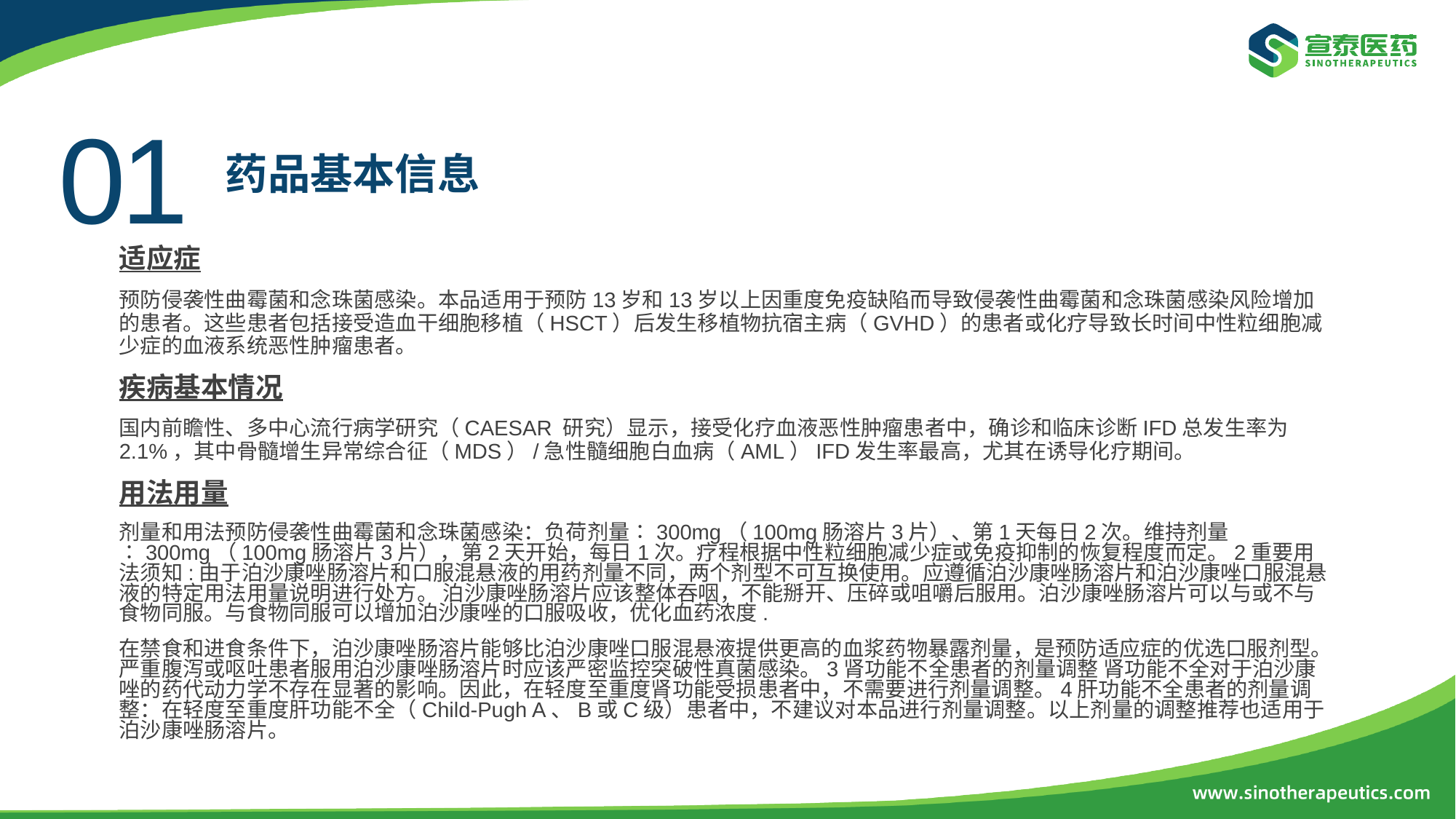

01
药品基本信息
适应症
预防侵袭性曲霉菌和念珠菌感染。本品适用于预防13岁和13岁以上因重度免疫缺陷而导致侵袭性曲霉菌和念珠菌感染风险增加的患者。这些患者包括接受造血干细胞移植（HSCT）后发生移植物抗宿主病（GVHD）的患者或化疗导致长时间中性粒细胞减少症的血液系统恶性肿瘤患者。
疾病基本情况
国内前瞻性、多中心流行病学研究（CAESAR 研究）显示，接受化疗血液恶性肿瘤患者中，确诊和临床诊断IFD总发生率为2.1%，其中骨髓增生异常综合征（MDS）/急性髓细胞白血病（AML）IFD发生率最高，尤其在诱导化疗期间。
用法用量
剂量和用法预防侵袭性曲霉菌和念珠菌感染：负荷剂量∶300mg（100mg肠溶片3片）、第1天每日2次。维持剂量∶300mg（100mg肠溶片3片），第2天开始，每日1次。疗程根据中性粒细胞减少症或免疫抑制的恢复程度而定。2重要用法须知:由于泊沙康唑肠溶片和口服混悬液的用药剂量不同，两个剂型不可互换使用。应遵循泊沙康唑肠溶片和泊沙康唑口服混悬液的特定用法用量说明进行处方。 泊沙康唑肠溶片应该整体吞咽，不能掰开、压碎或咀嚼后服用。泊沙康唑肠溶片可以与或不与食物同服。与食物同服可以增加泊沙康唑的口服吸收，优化血药浓度.
在禁食和进食条件下，泊沙康唑肠溶片能够比泊沙康唑口服混悬液提供更高的血浆药物暴露剂量，是预防适应症的优选口服剂型。严重腹泻或呕吐患者服用泊沙康唑肠溶片时应该严密监控突破性真菌感染。3肾功能不全患者的剂量调整 肾功能不全对于泊沙康唑的药代动力学不存在显著的影响。因此，在轻度至重度肾功能受损患者中，不需要进行剂量调整。4肝功能不全患者的剂量调整：在轻度至重度肝功能不全（Child-Pugh A、B或C级）患者中，不建议对本品进行剂量调整。以上剂量的调整推荐也适用于泊沙康唑肠溶片。